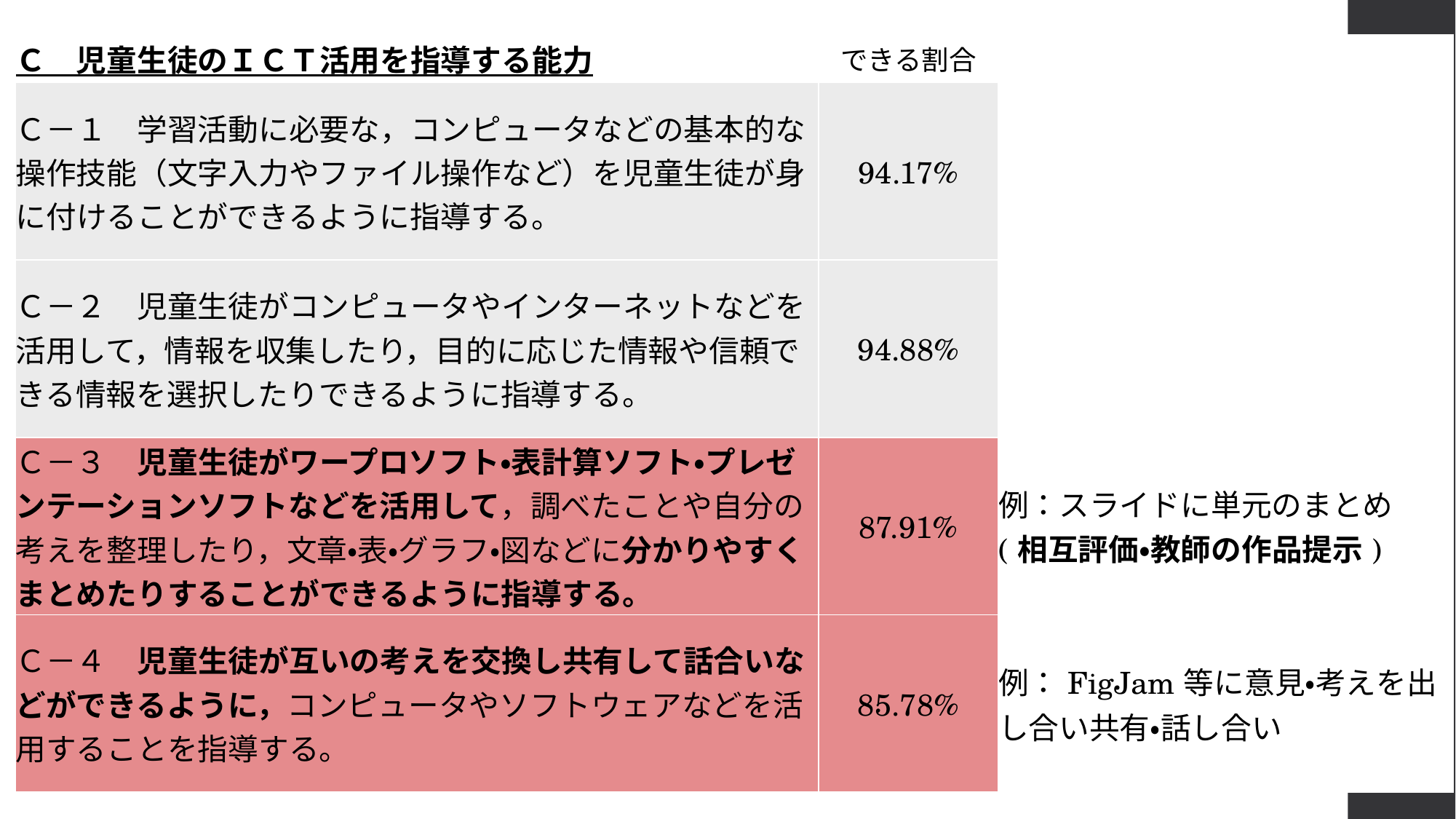

| Ｃ　児童生徒のＩＣＴ活用を指導する能力 | できる割合 |  |
| --- | --- | --- |
| Ｃ－１　学習活動に必要な，コンピュータなどの基本的な操作技能（文字入力やファイル操作など）を児童生徒が身に付けることができるように指導する。 | 94.17% |  |
| Ｃ－２　児童生徒がコンピュータやインターネットなどを活用して，情報を収集したり，目的に応じた情報や信頼できる情報を選択したりできるように指導する。 | 94.88% |  |
| Ｃ－３　児童生徒がワープロソフト・表計算ソフト・プレゼンテーションソフトなどを活用して，調べたことや自分の考えを整理したり，文章・表・グラフ・図などに分かりやすくまとめたりすることができるように指導する。 | 87.91% | 例：スライドに単元のまとめ (相互評価・教師の作品提示) |
| Ｃ－４　児童生徒が互いの考えを交換し共有して話合いなどができるように，コンピュータやソフトウェアなどを活用することを指導する。 | 85.78% | 例：FigJam等に意見・考えを出し合い共有・話し合い |